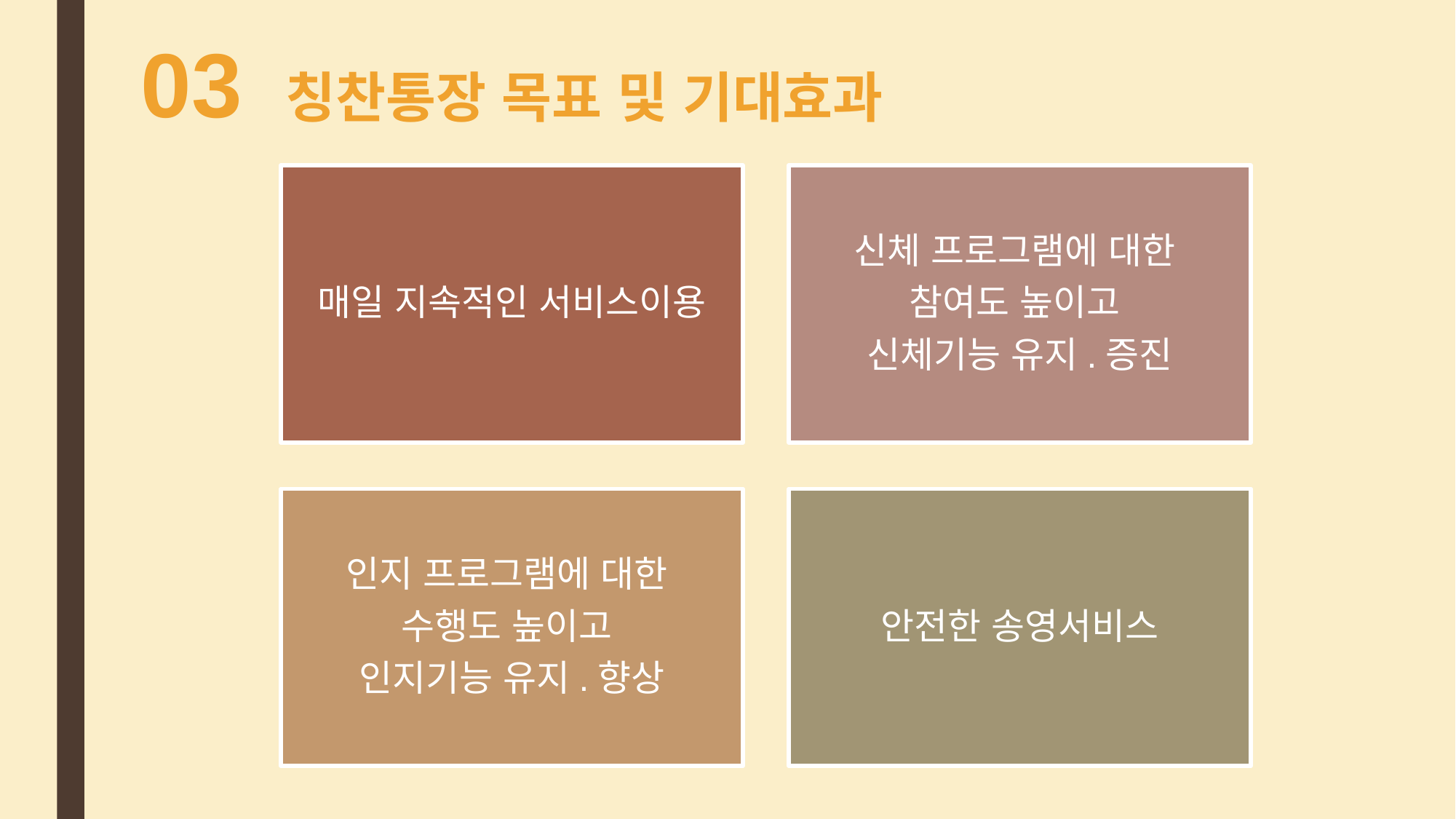

03  칭찬통장 목표 및 기대효과
매일 지속적인 서비스이용
신체 프로그램에 대한
참여도 높이고
신체기능 유지.증진
인지 프로그램에 대한
수행도 높이고
인지기능 유지.향상
안전한 송영서비스